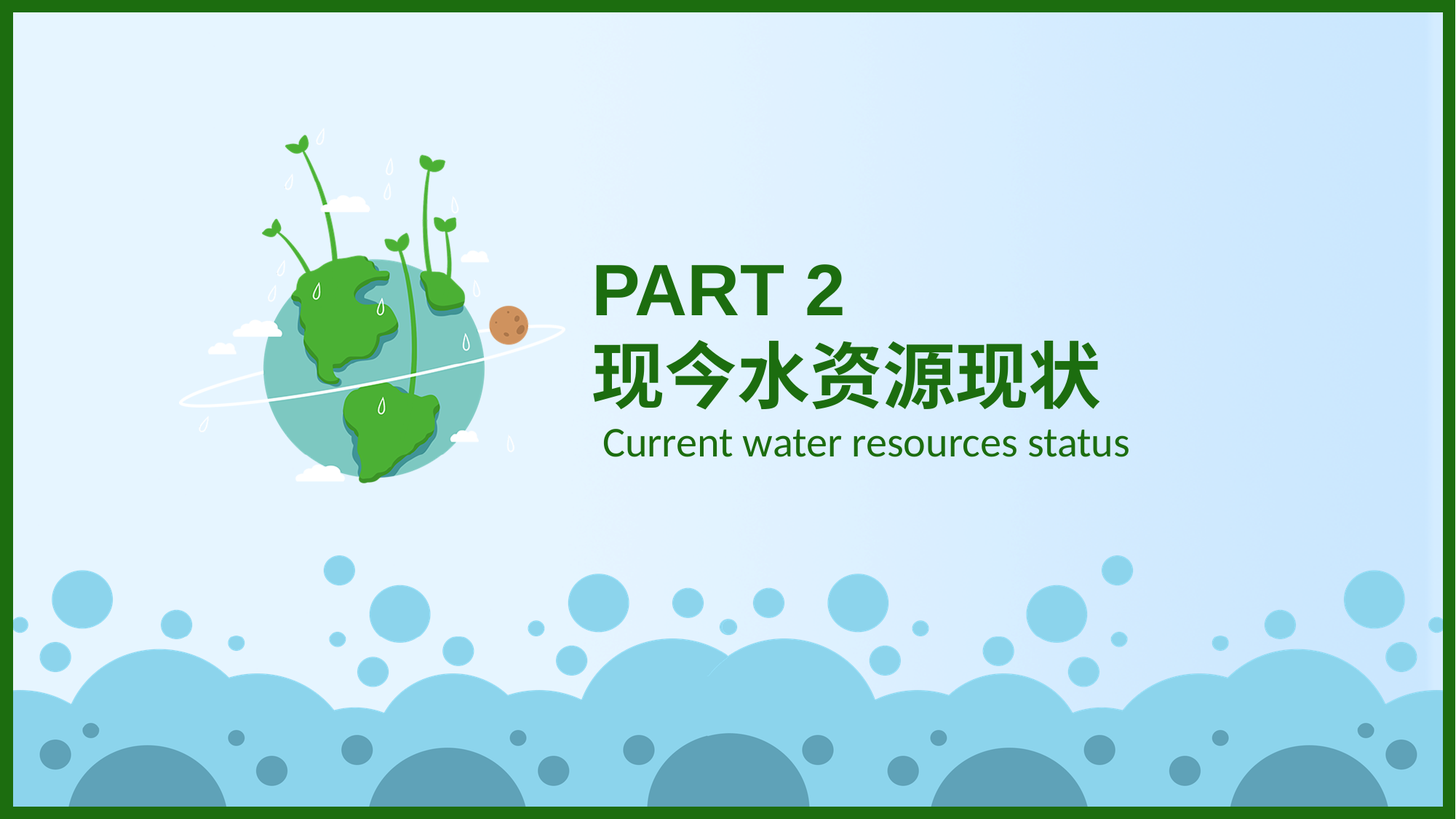

PART 2
现今水资源现状
Current water resources status